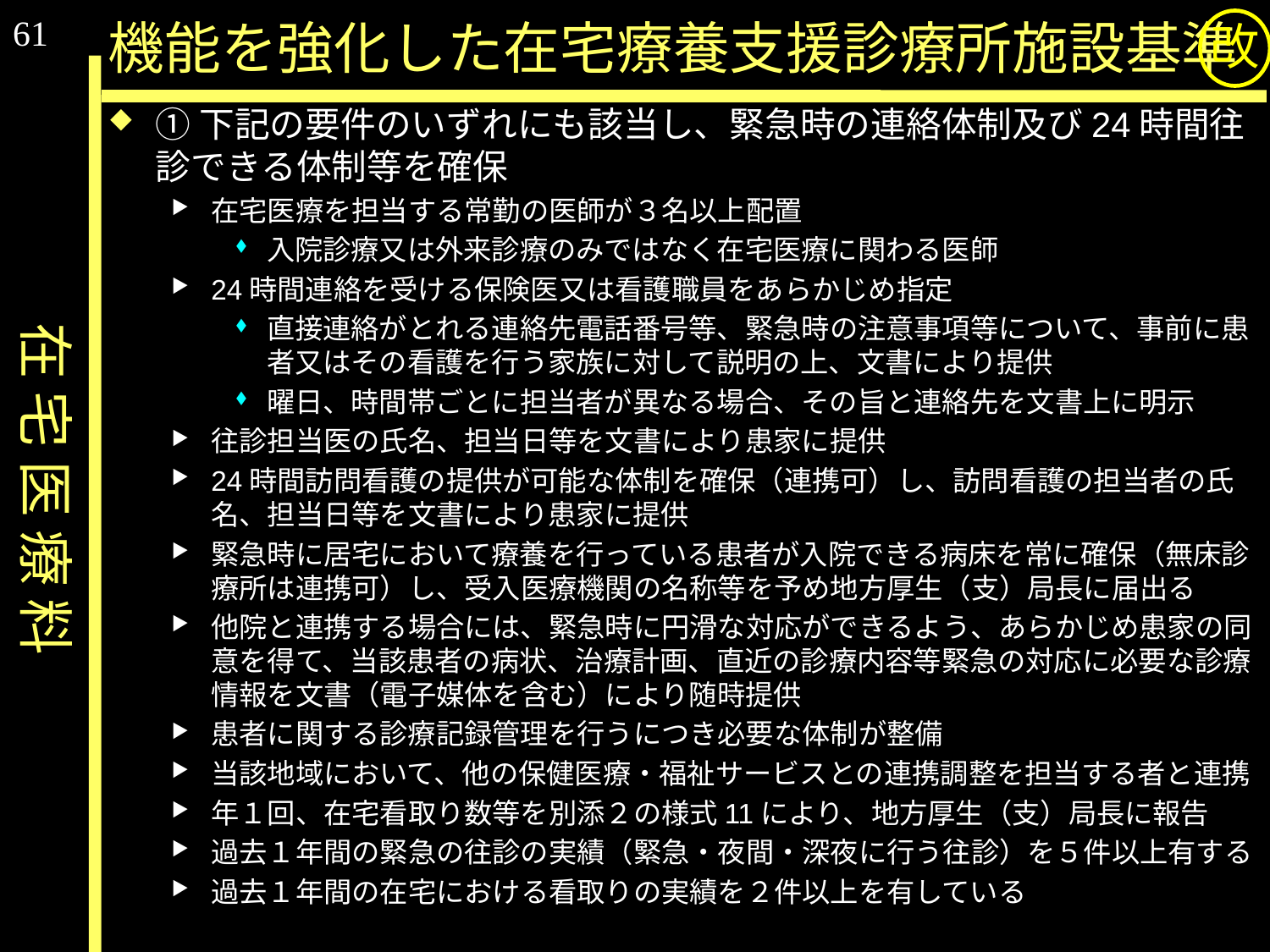

61
# 機能を強化した在宅療養支援診療所施設基準
改

①下記の要件のいずれにも該当し、緊急時の連絡体制及び24時間往診できる体制等を確保
在宅医療を担当する常勤の医師が３名以上配置
入院診療又は外来診療のみではなく在宅医療に関わる医師
24時間連絡を受ける保険医又は看護職員をあらかじめ指定
直接連絡がとれる連絡先電話番号等、緊急時の注意事項等について、事前に患者又はその看護を行う家族に対して説明の上、文書により提供
曜日、時間帯ごとに担当者が異なる場合、その旨と連絡先を文書上に明示
往診担当医の氏名、担当日等を文書により患家に提供
24時間訪問看護の提供が可能な体制を確保（連携可）し、訪問看護の担当者の氏名、担当日等を文書により患家に提供
緊急時に居宅において療養を行っている患者が入院できる病床を常に確保（無床診療所は連携可）し、受入医療機関の名称等を予め地方厚生（支）局長に届出る
他院と連携する場合には、緊急時に円滑な対応ができるよう、あらかじめ患家の同意を得て、当該患者の病状、治療計画、直近の診療内容等緊急の対応に必要な診療情報を文書（電子媒体を含む）により随時提供
患者に関する診療記録管理を行うにつき必要な体制が整備
当該地域において、他の保健医療・福祉サービスとの連携調整を担当する者と連携
年１回、在宅看取り数等を別添２の様式11により、地方厚生（支）局長に報告
過去１年間の緊急の往診の実績（緊急・夜間・深夜に行う往診）を５件以上有する
過去１年間の在宅における看取りの実績を２件以上を有している
在 宅 医 療 料